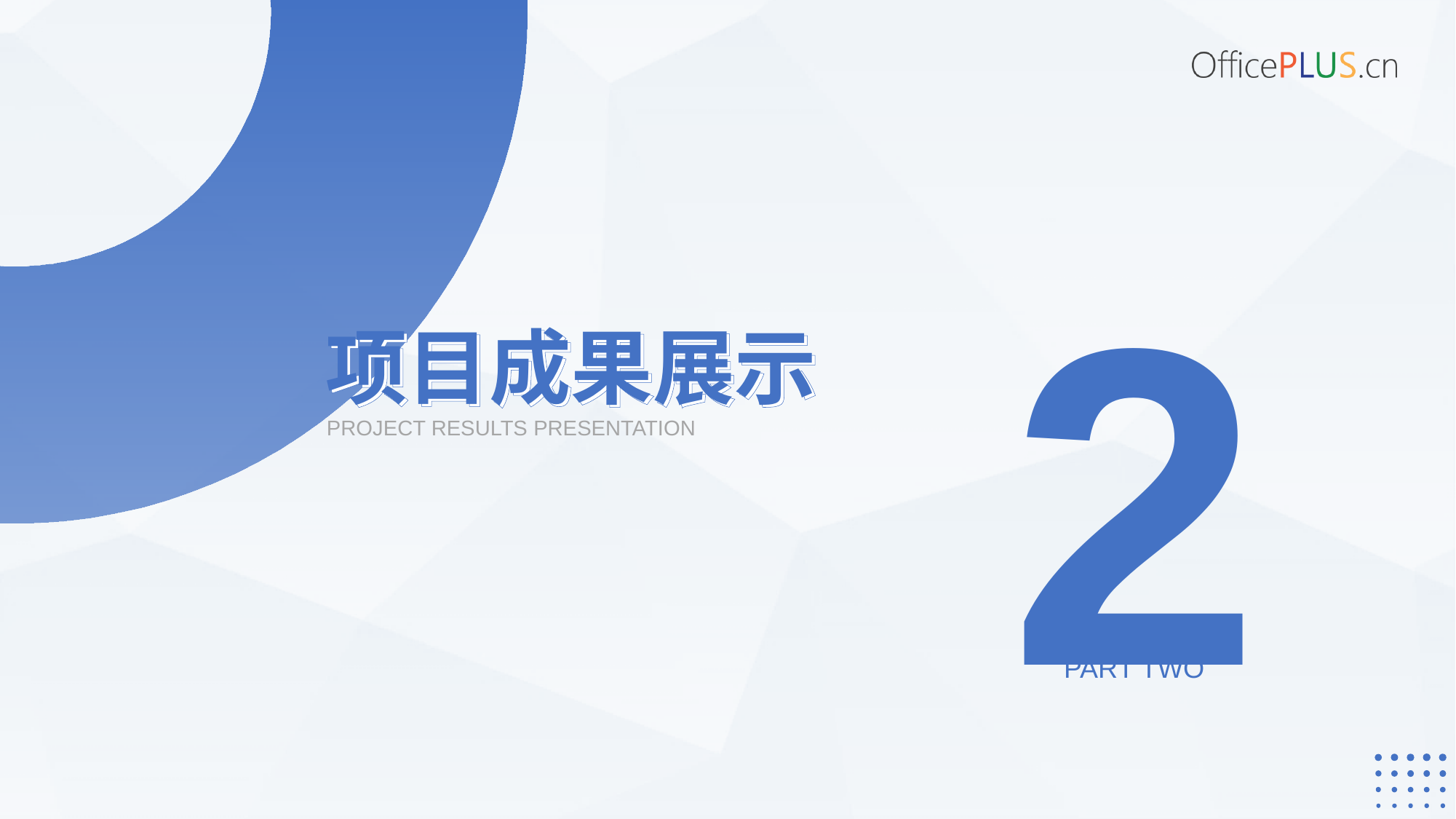

2
项目成果展示
项目成果展示
PROJECT RESULTS PRESENTATION

PART TWO